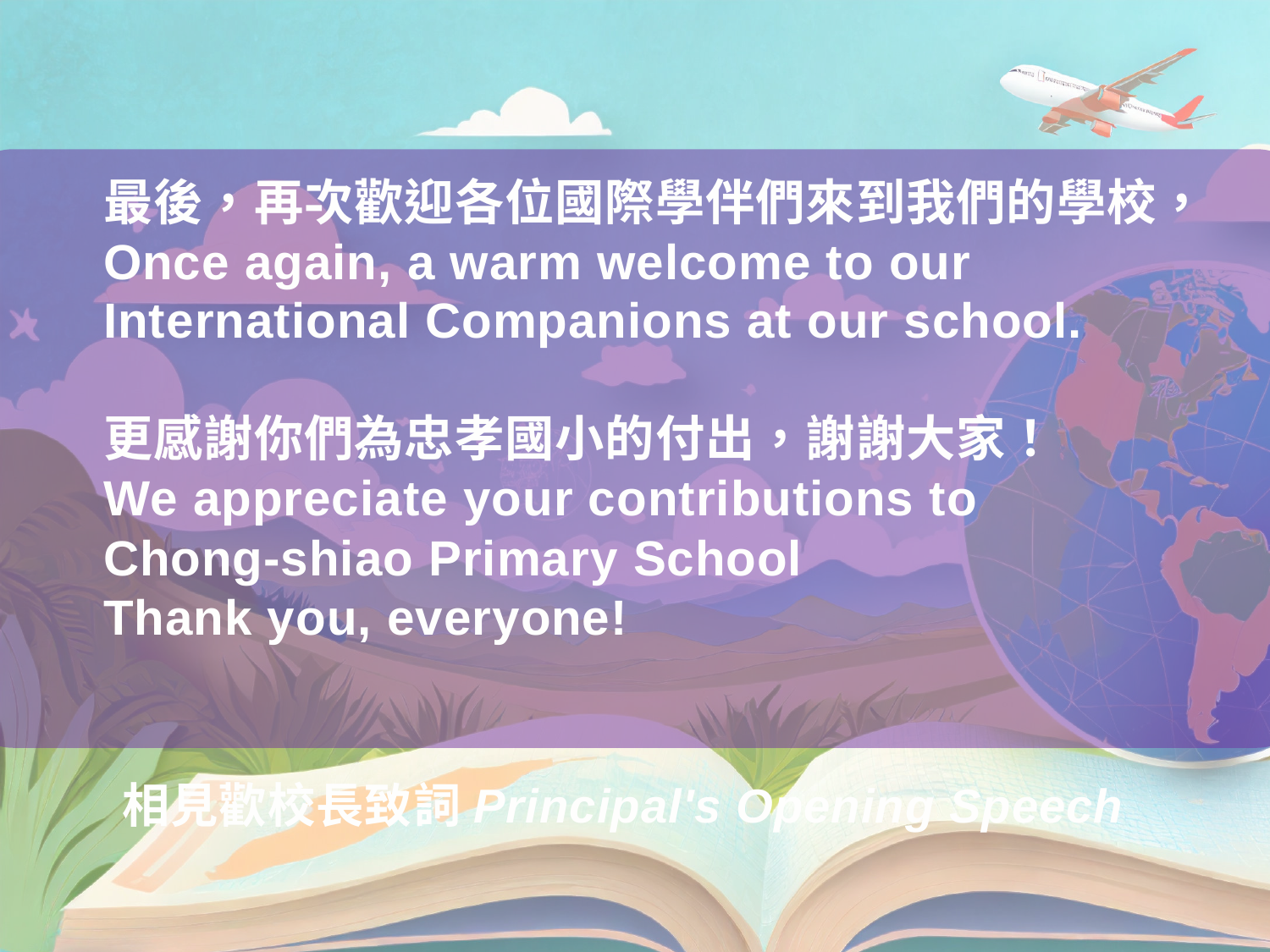

最後，再次歡迎各位國際學伴們來到我們的學校，
Once again, a warm welcome to our International Companions at our school.

更感謝你們為忠孝國小的付出，謝謝大家！
We appreciate your contributions to Chong-shiao Primary School
Thank you, everyone!
相見歡校長致詞Principal's Opening Speech